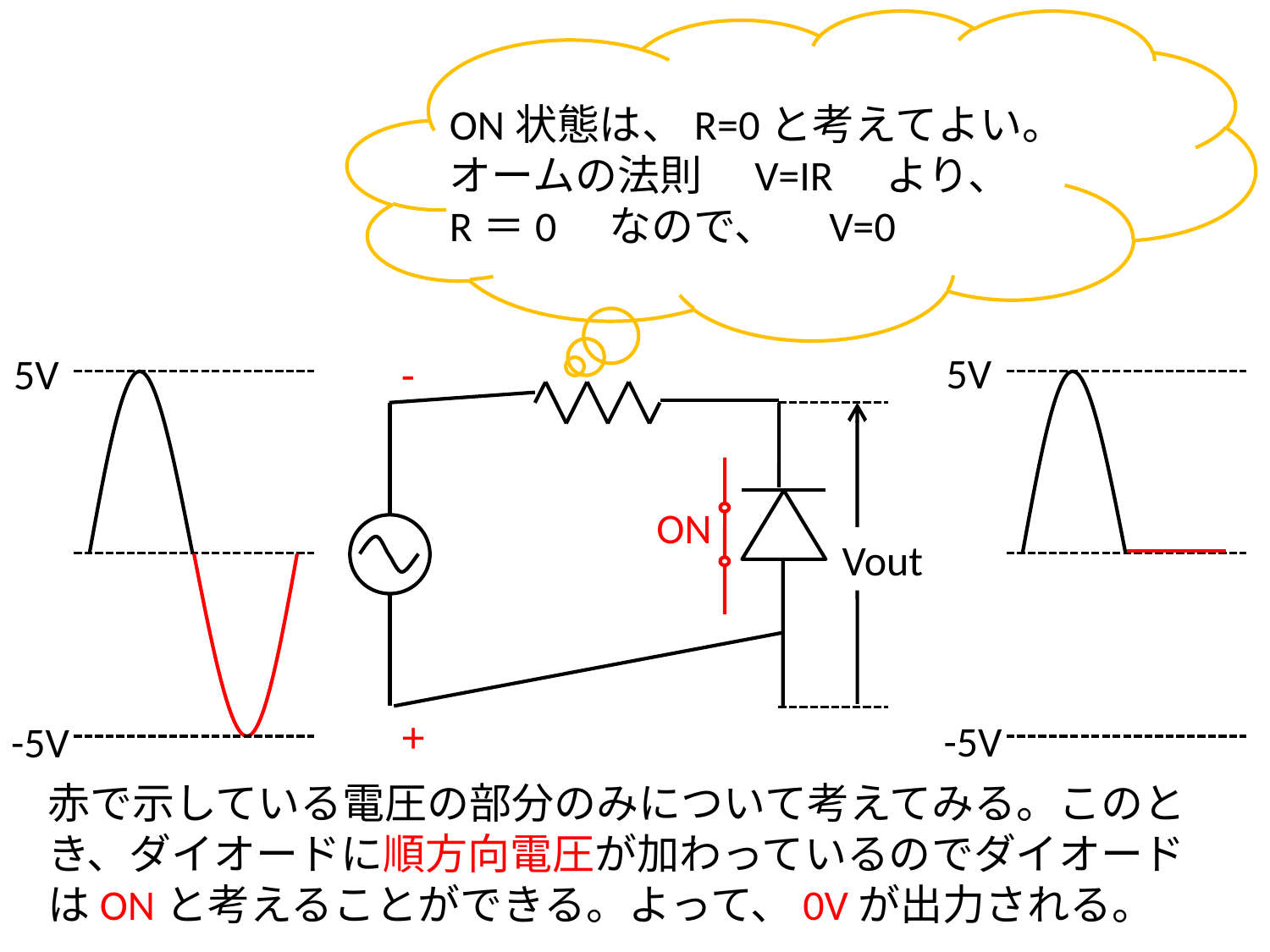

ON状態は、R=0と考えてよい。
オームの法則　V=IR　より、
R＝0　なので、　V=0
5V

5V
-

ON

Vout

+
-5V
-5V
赤で示している電圧の部分のみについて考えてみる。このとき、ダイオードに順方向電圧が加わっているのでダイオードはONと考えることができる。よって、0Vが出力される。